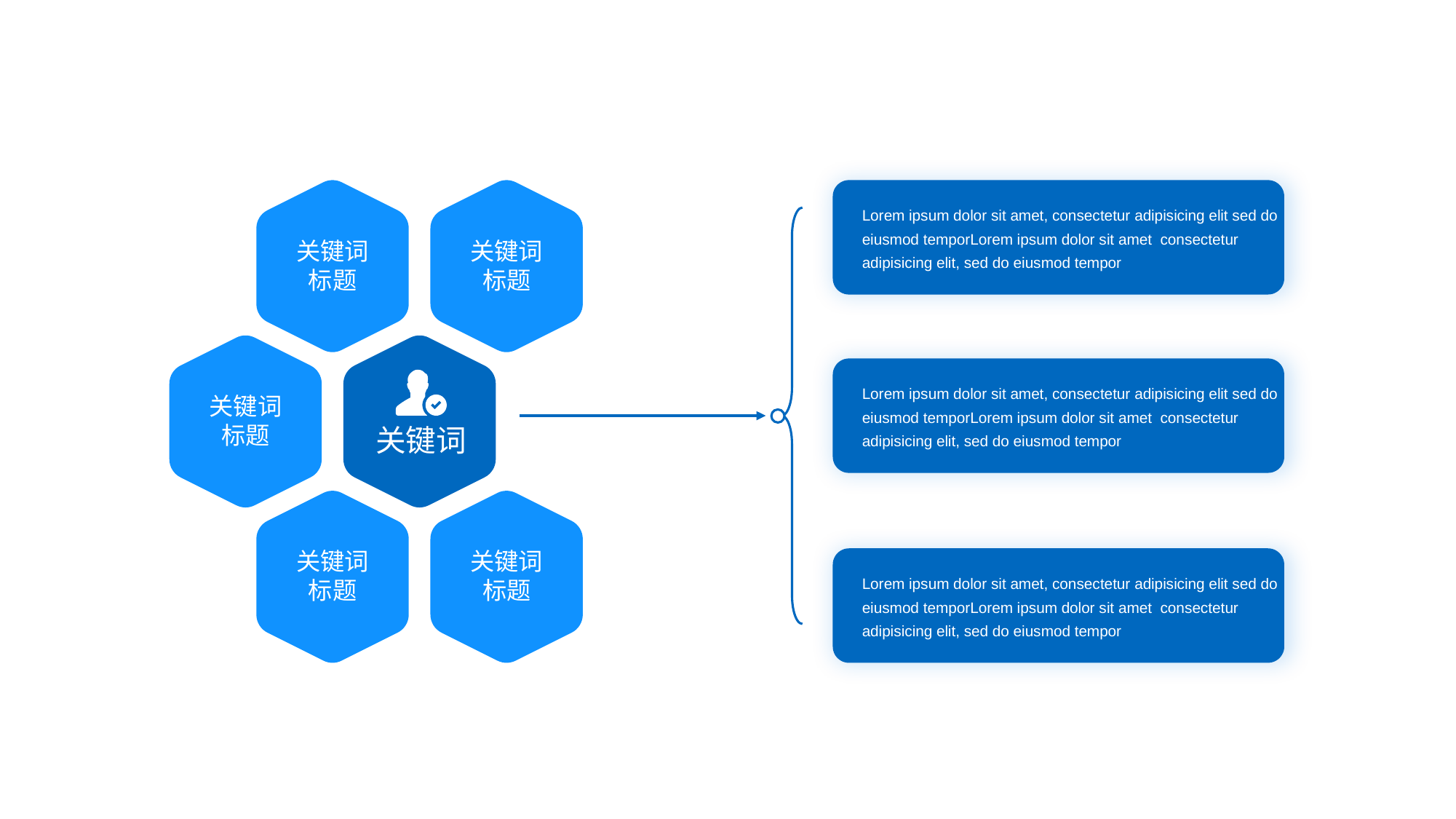

Lorem ipsum dolor sit amet, consectetur adipisicing elit sed do eiusmod temporLorem ipsum dolor sit amet  consectetur adipisicing elit, sed do eiusmod tempor

关键词
标题
关键词
标题

Lorem ipsum dolor sit amet, consectetur adipisicing elit sed do eiusmod temporLorem ipsum dolor sit amet  consectetur adipisicing elit, sed do eiusmod tempor
关键词
标题

关键词

关键词
标题
关键词
标题

Lorem ipsum dolor sit amet, consectetur adipisicing elit sed do eiusmod temporLorem ipsum dolor sit amet  consectetur adipisicing elit, sed do eiusmod tempor